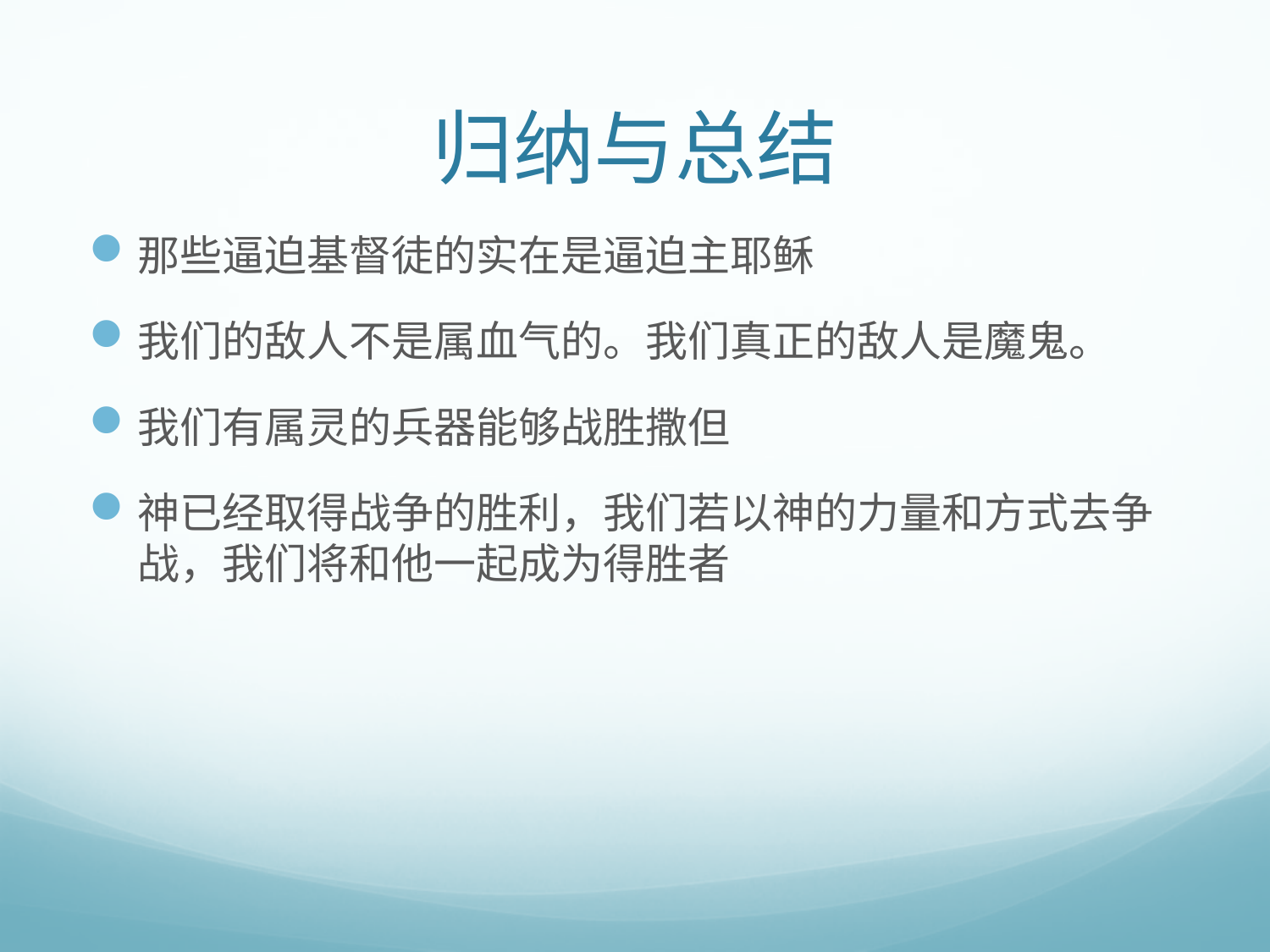

# 归纳与总结
那些逼迫基督徒的实在是逼迫主耶稣
我们的敌人不是属血气的。我们真正的敌人是魔鬼。
我们有属灵的兵器能够战胜撒但
神已经取得战争的胜利，我们若以神的力量和方式去争战，我们将和他一起成为得胜者